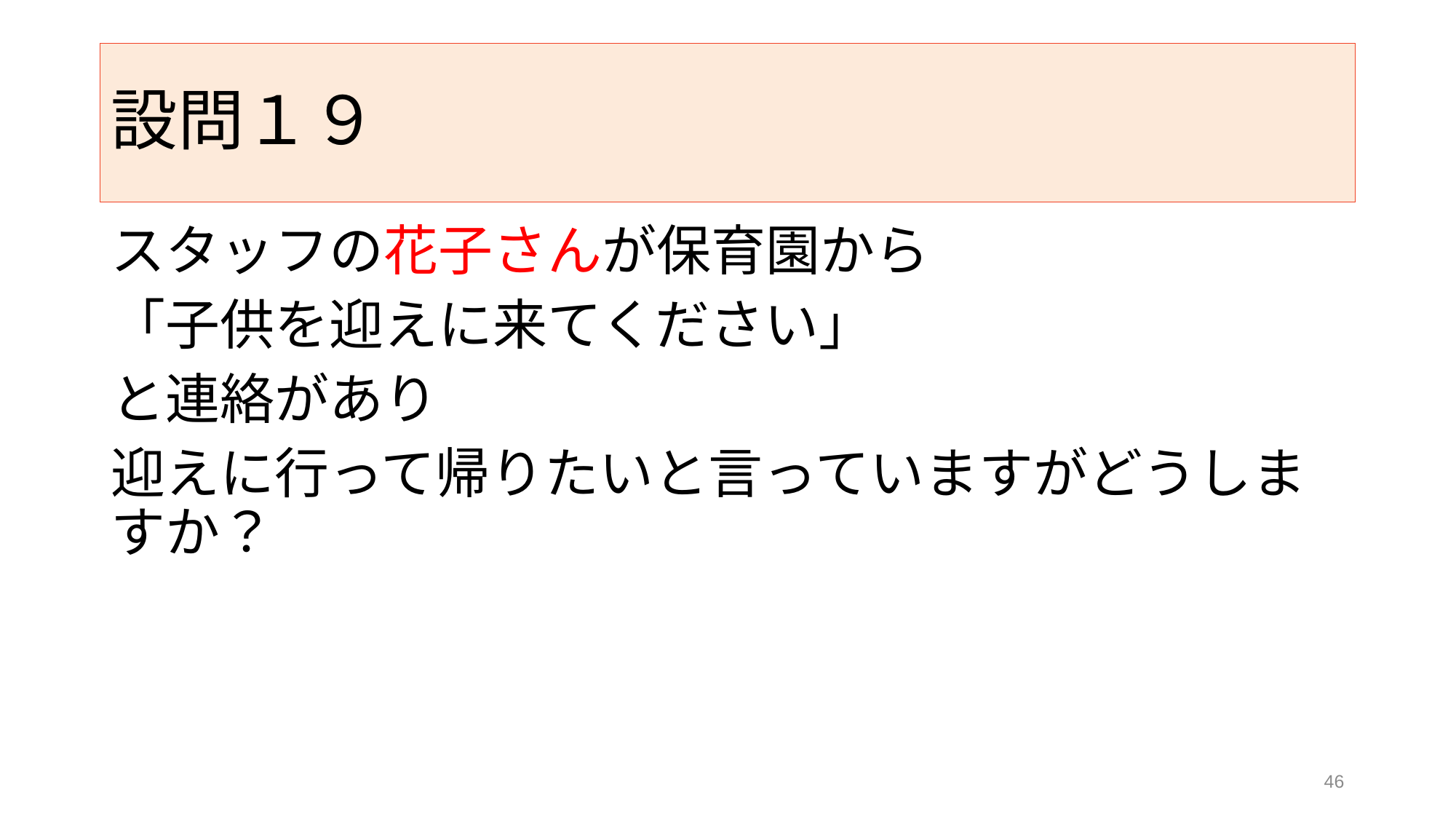

# 設問１９
スタッフの花子さんが保育園から
「子供を迎えに来てください」
と連絡があり
迎えに行って帰りたいと言っていますがどうしますか？
46